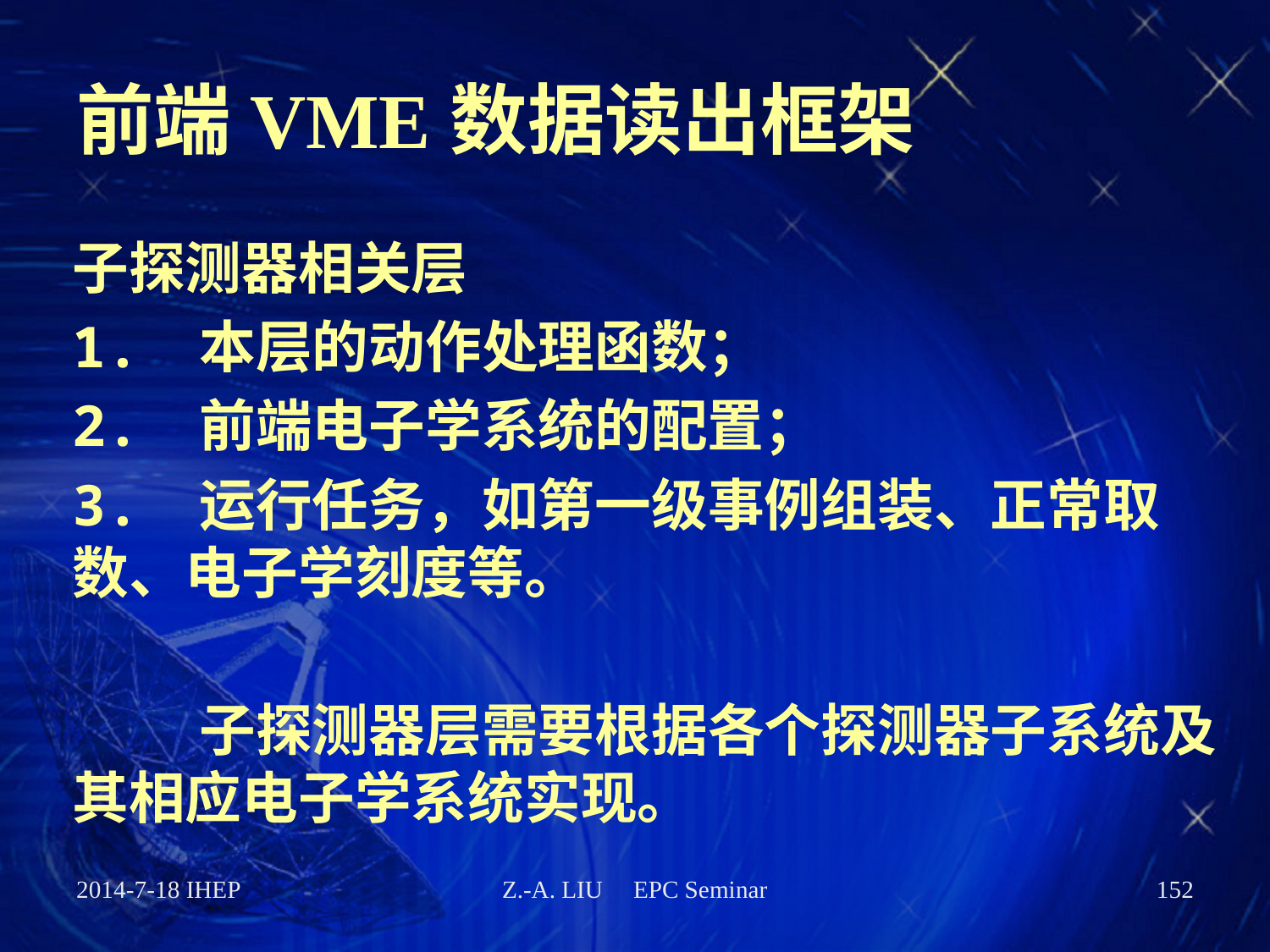

# 前端VME数据读出框架

子探测器相关层
1.	本层的动作处理函数；
2.	前端电子学系统的配置；
3.	运行任务，如第一级事例组装、正常取数、电子学刻度等。

	子探测器层需要根据各个探测器子系统及其相应电子学系统实现。
2014-7-18 IHEP
Z.-A. LIU     EPC Seminar
152